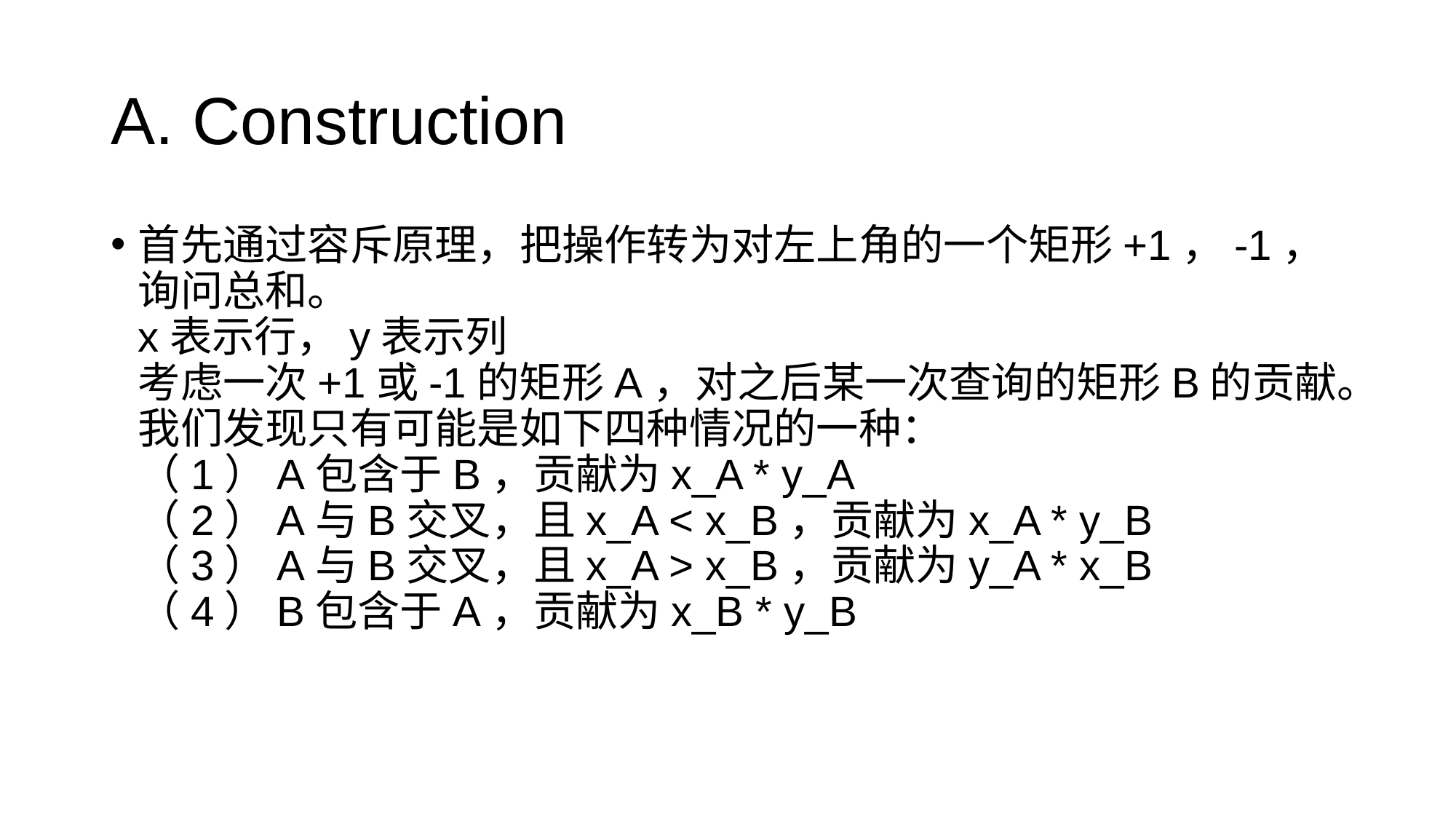

# A. Construction
首先通过容斥原理，把操作转为对左上角的一个矩形+1，-1，询问总和。
x表示行，y表示列
考虑一次+1或-1的矩形A，对之后某一次查询的矩形B的贡献。我们发现只有可能是如下四种情况的一种：
（1）A包含于B，贡献为x_A * y_A
（2）A与B交叉，且x_A < x_B，贡献为x_A * y_B
（3）A与B交叉，且x_A > x_B，贡献为y_A * x_B
（4）B包含于A，贡献为x_B * y_B